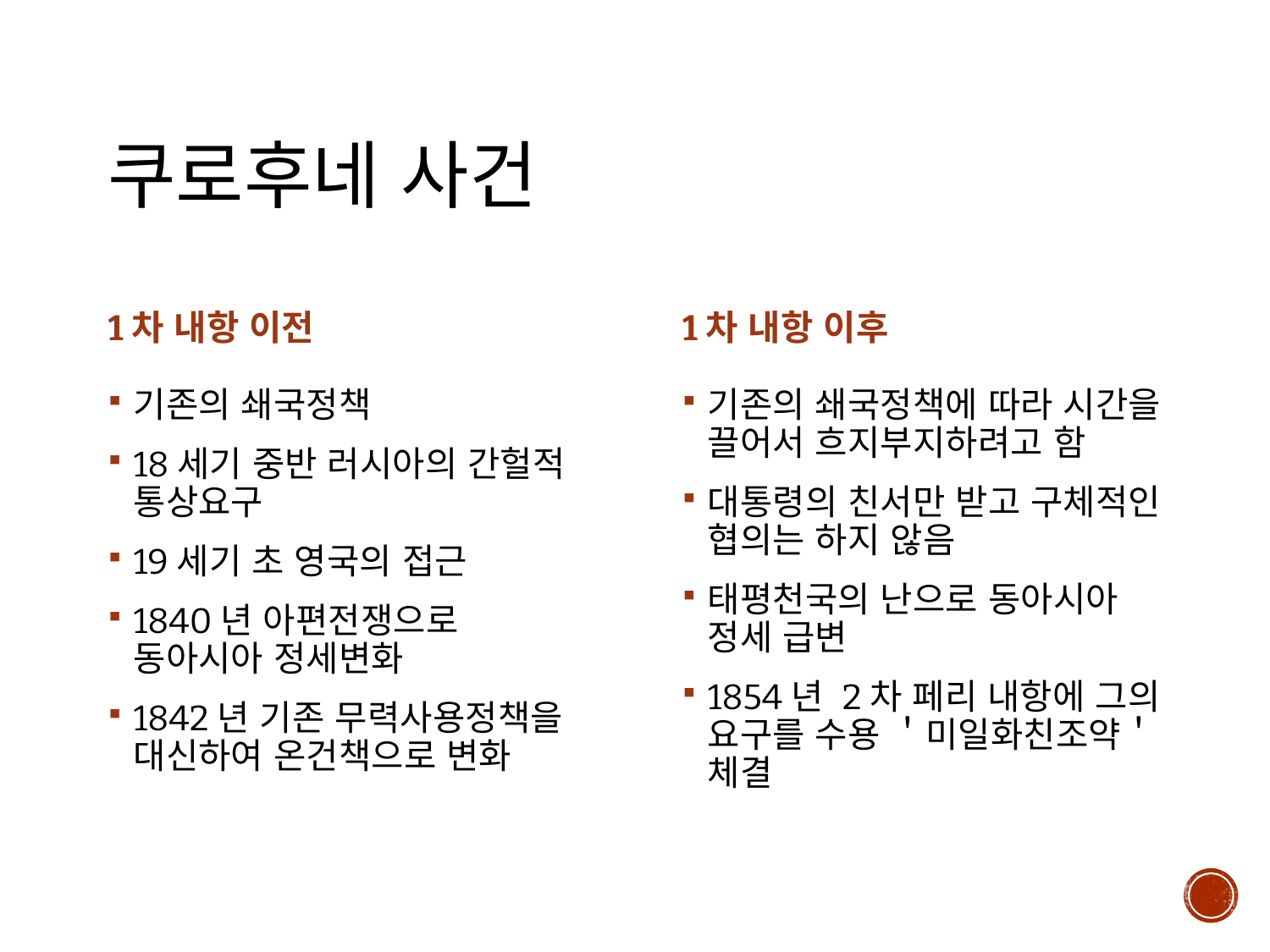

# 쿠로후네 사건
1차 내항 이전
1차 내항 이후
기존의 쇄국정책
18세기 중반 러시아의 간헐적 통상요구
19세기 초 영국의 접근
1840년 아편전쟁으로 동아시아 정세변화
1842년 기존 무력사용정책을 대신하여 온건책으로 변화
기존의 쇄국정책에 따라 시간을 끌어서 흐지부지하려고 함
대통령의 친서만 받고 구체적인 협의는 하지 않음
태평천국의 난으로 동아시아 정세 급변
1854년 2차 페리 내항에 그의 요구를 수용 ＇미일화친조약＇체결